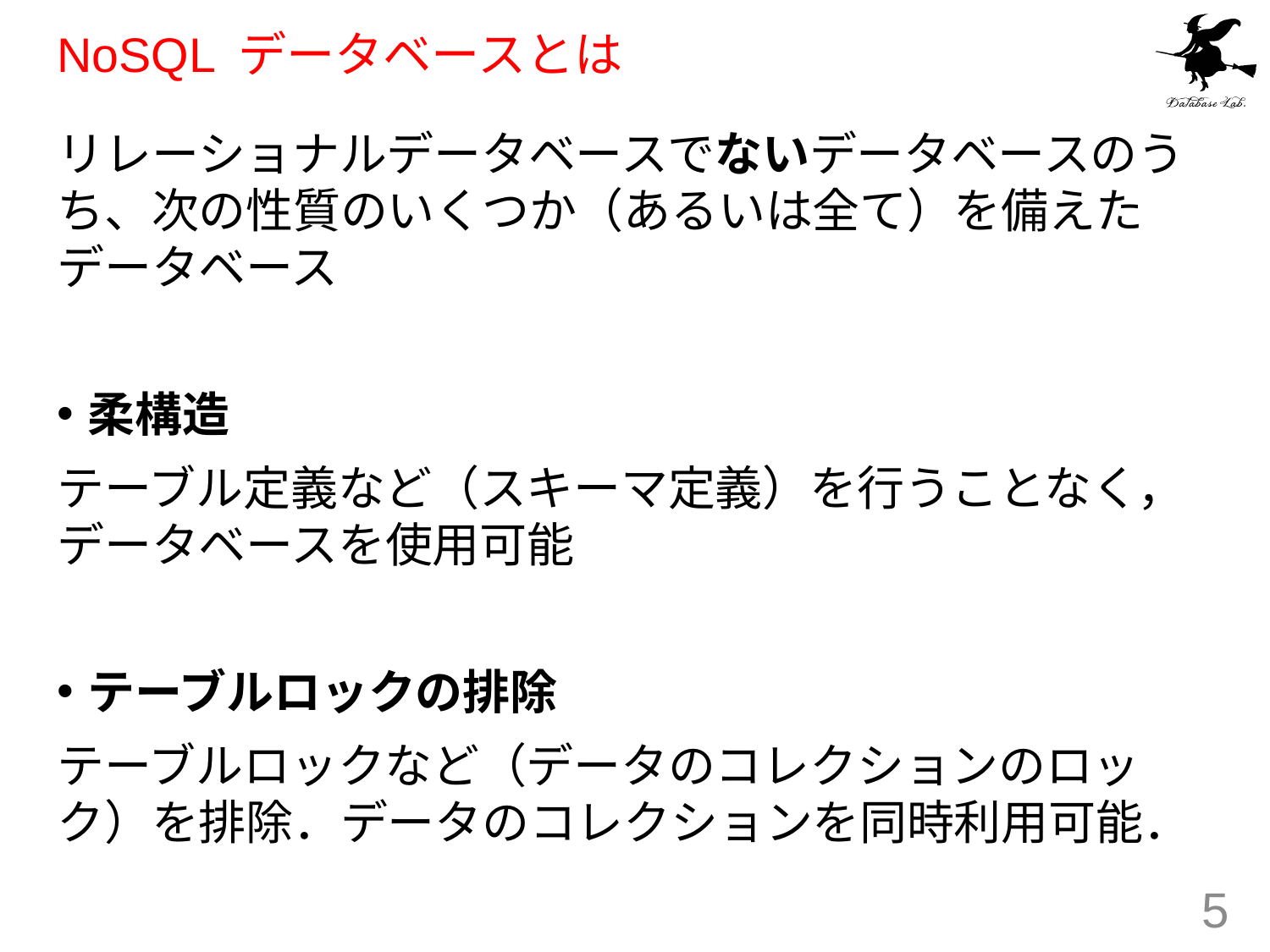

# NoSQL データベースとは
リレーショナルデータベースでないデータベースのうち、次の性質のいくつか（あるいは全て）を備えたデータベース

柔構造
テーブル定義など（スキーマ定義）を行うことなく，データベースを使用可能

テーブルロックの排除
テーブルロックなど（データのコレクションのロック）を排除．データのコレクションを同時利用可能．
5